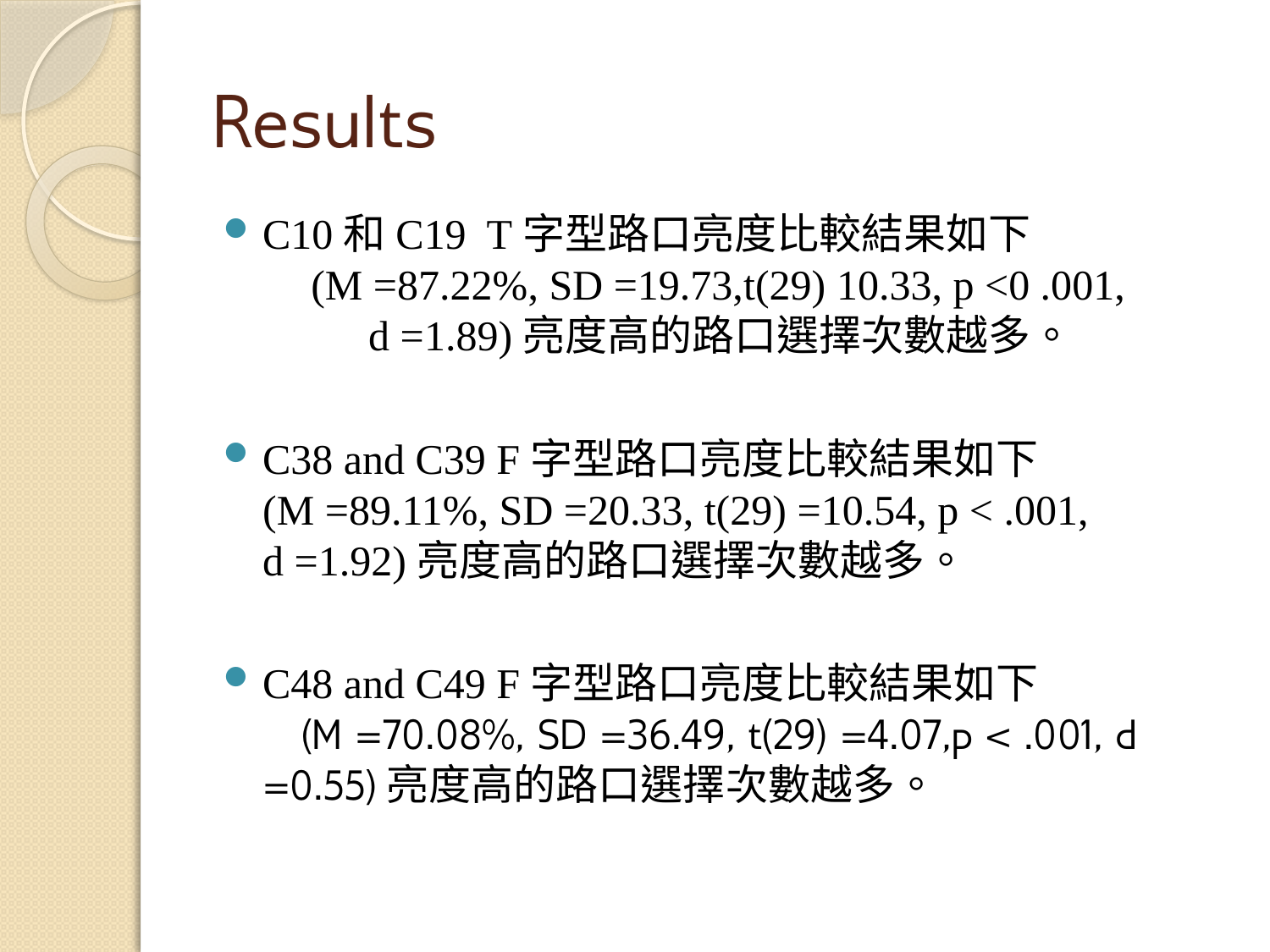

# Results
C10和C19  T字型路口亮度比較結果如下                         (M =87.22%, SD =19.73,t(29) 10.33, p <0 .001,                    d =1.89)亮度高的路口選擇次數越多。

C38 and C39 F字型路口亮度比較結果如下                (M =89.11%, SD =20.33, t(29) =10.54, p < .001,            d =1.92)亮度高的路口選擇次數越多。

C48 and C49 F字型路口亮度比較結果如下                       (M =70.08%, SD =36.49, t(29) =4.07,p < .001, d =0.55)亮度高的路口選擇次數越多。